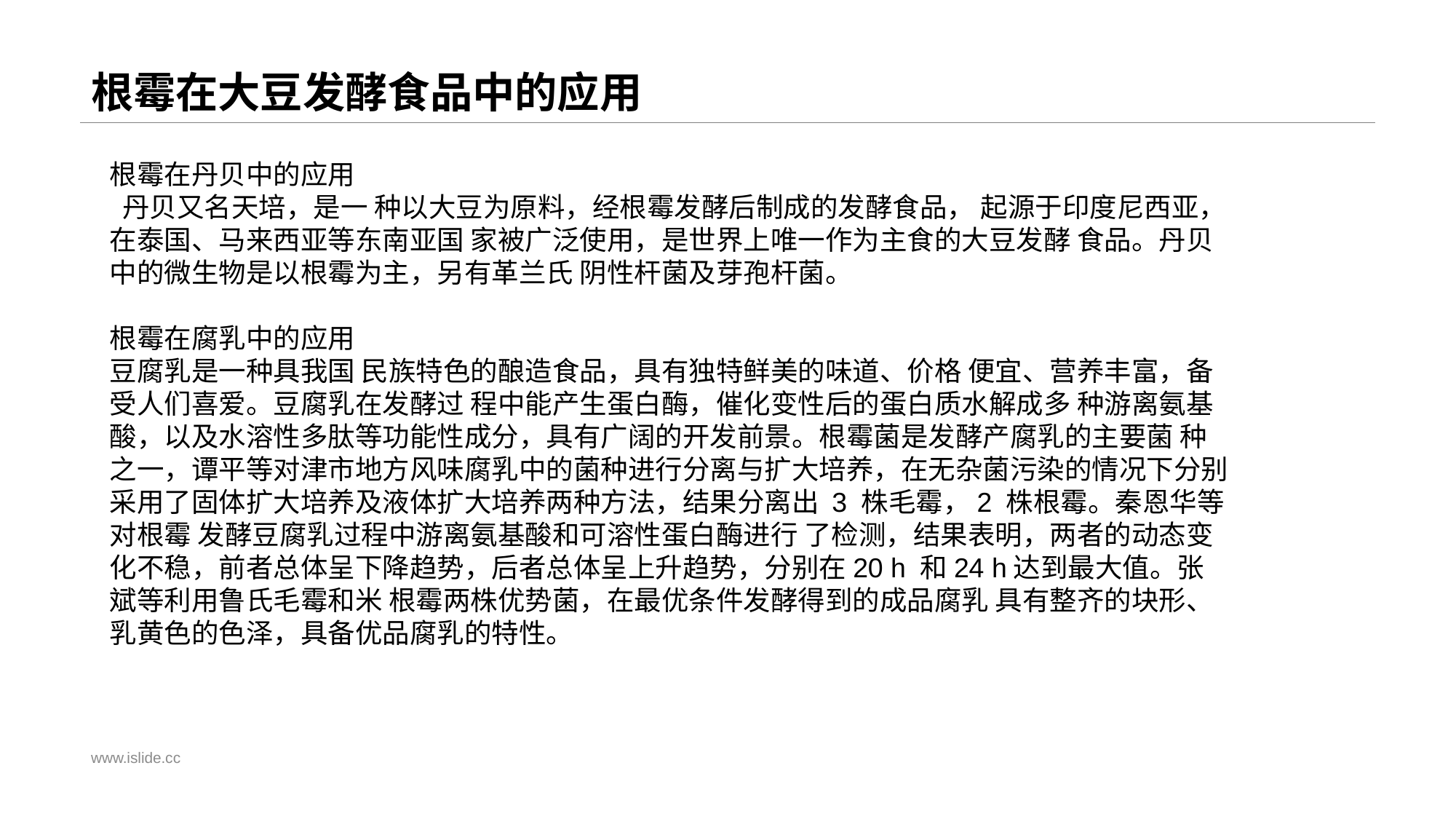

# 根霉在大豆发酵食品中的应用
根霉在丹贝中的应用
 丹贝又名天培，是一 种以大豆为原料，经根霉发酵后制成的发酵食品， 起源于印度尼西亚，在泰国、马来西亚等东南亚国 家被广泛使用，是世界上唯一作为主食的大豆发酵 食品。丹贝中的微生物是以根霉为主，另有革兰氏 阴性杆菌及芽孢杆菌。

根霉在腐乳中的应用
豆腐乳是一种具我国 民族特色的酿造食品，具有独特鲜美的味道、价格 便宜、营养丰富，备受人们喜爱。豆腐乳在发酵过 程中能产生蛋白酶，催化变性后的蛋白质水解成多 种游离氨基酸，以及水溶性多肽等功能性成分，具有广阔的开发前景。根霉菌是发酵产腐乳的主要菌 种之一，谭平等对津市地方风味腐乳中的菌种进行分离与扩大培养，在无杂菌污染的情况下分别 采用了固体扩大培养及液体扩大培养两种方法，结果分离出 3 株毛霉，2 株根霉。秦恩华等对根霉 发酵豆腐乳过程中游离氨基酸和可溶性蛋白酶进行 了检测，结果表明，两者的动态变化不稳，前者总体呈下降趋势，后者总体呈上升趋势，分别在20 h 和24 h达到最大值。张斌等利用鲁氏毛霉和米 根霉两株优势菌，在最优条件发酵得到的成品腐乳 具有整齐的块形、乳黄色的色泽，具备优品腐乳的特性。
www.islide.cc
57